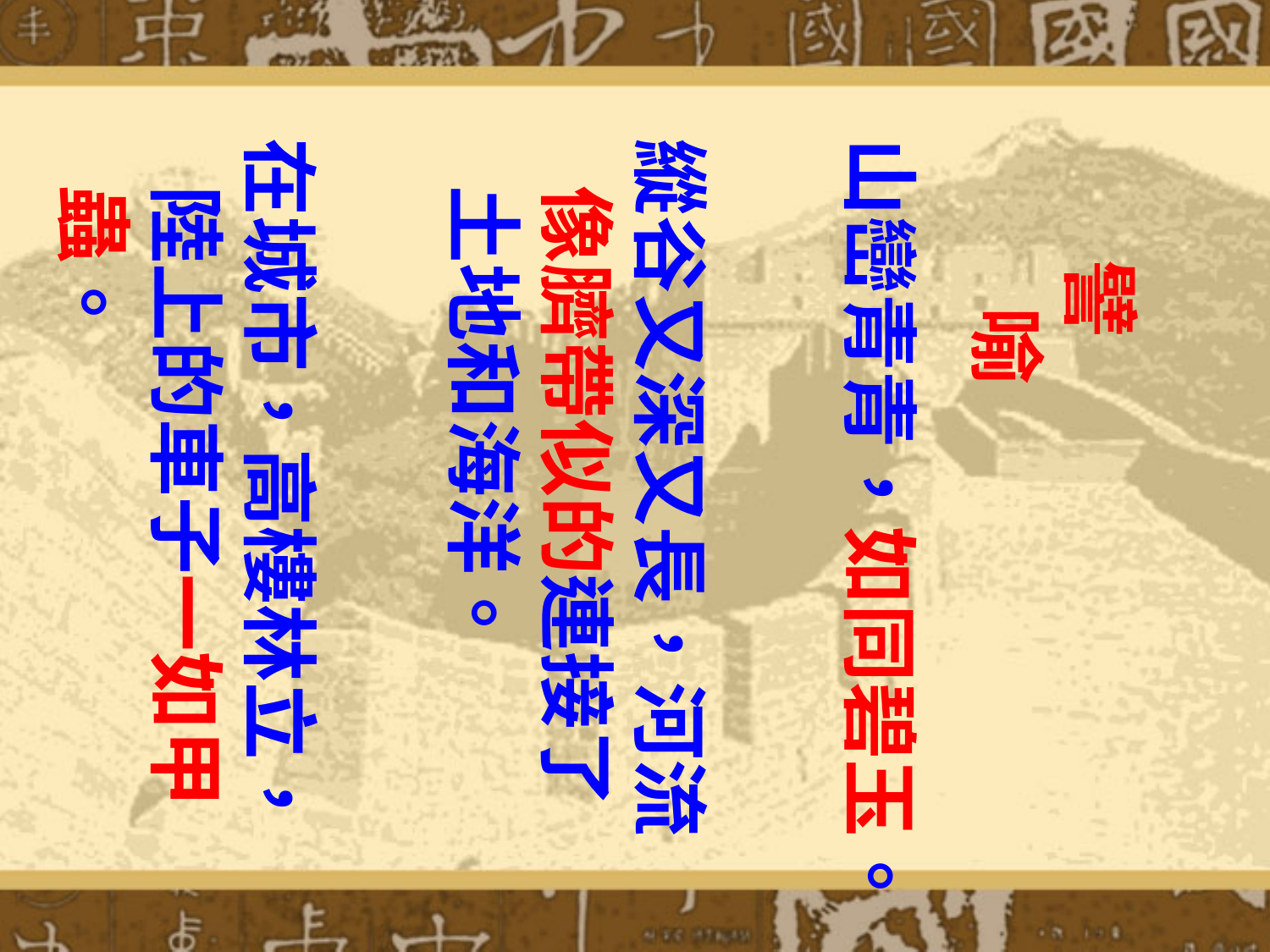

在城市，高樓林立，陸上的車子一如甲蟲。
縱谷又深又長，河流像臍帶似的連接了土地和海洋。
山巒青青，如同碧玉。
譬喻